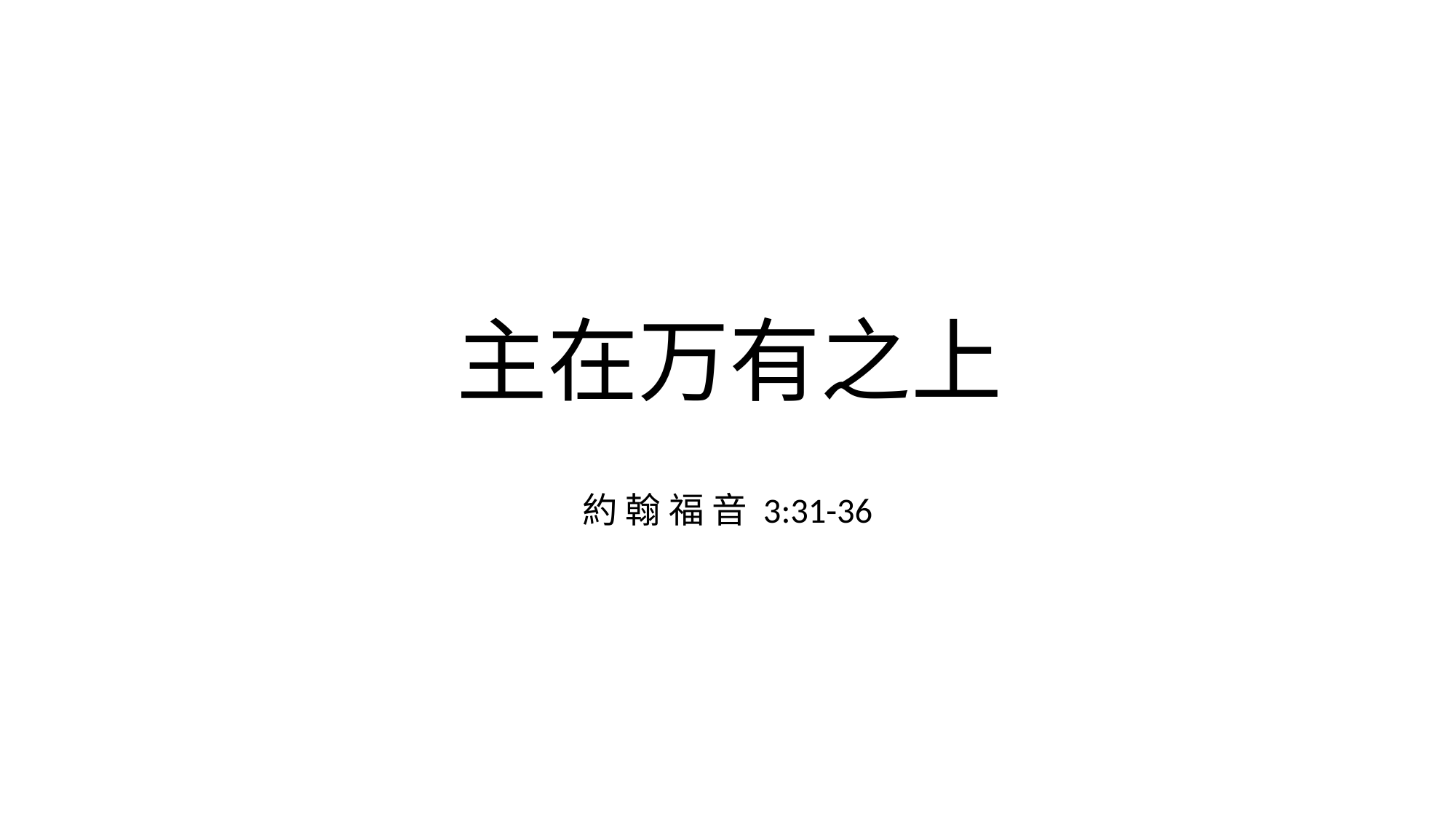

# 主在万有之上

約 翰 福 音 3:31-36